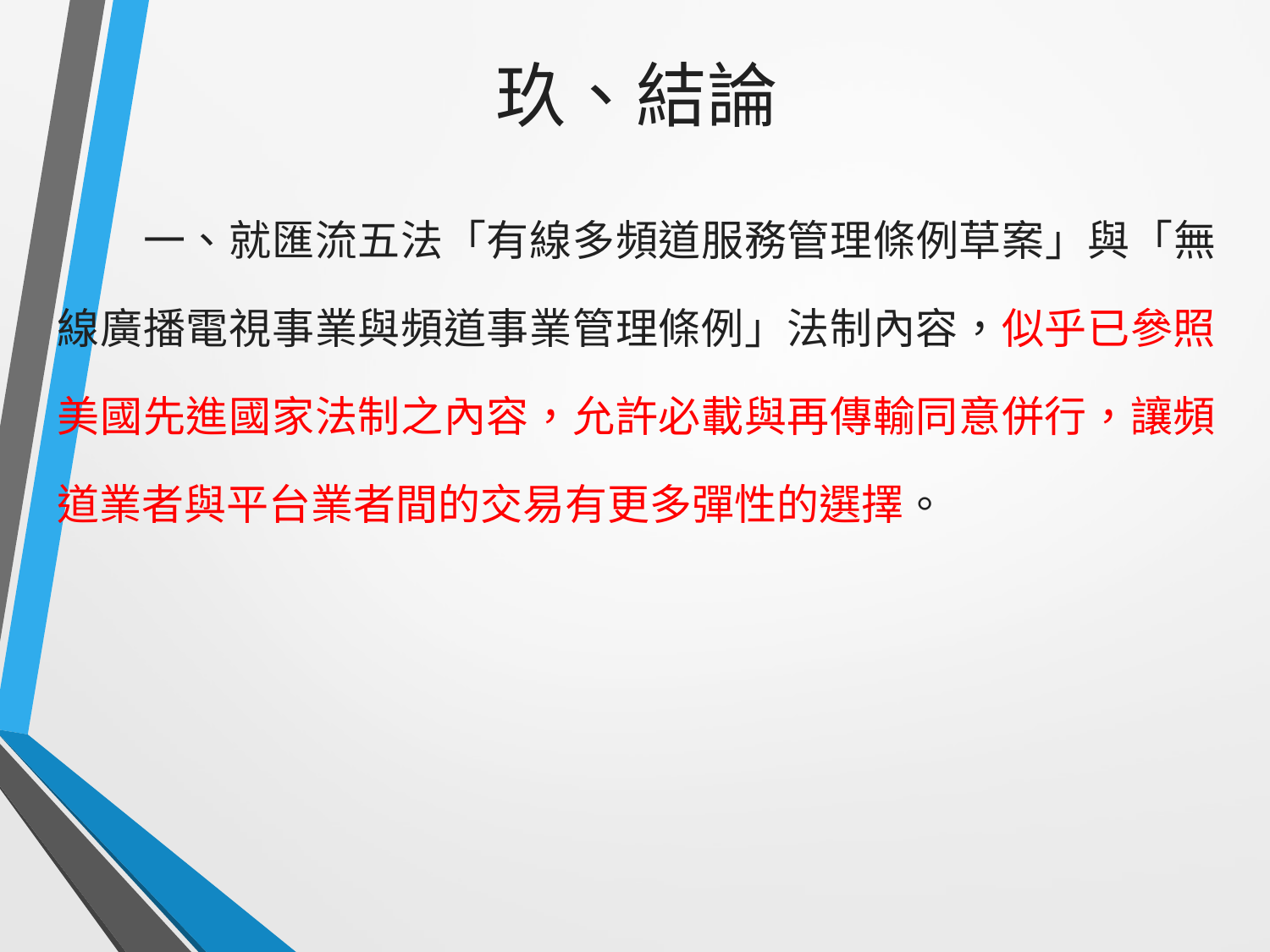

# 玖、結論
　　一、就匯流五法「有線多頻道服務管理條例草案」與「無線廣播電視事業與頻道事業管理條例」法制內容，似乎已參照美國先進國家法制之內容，允許必載與再傳輸同意併行，讓頻道業者與平台業者間的交易有更多彈性的選擇。